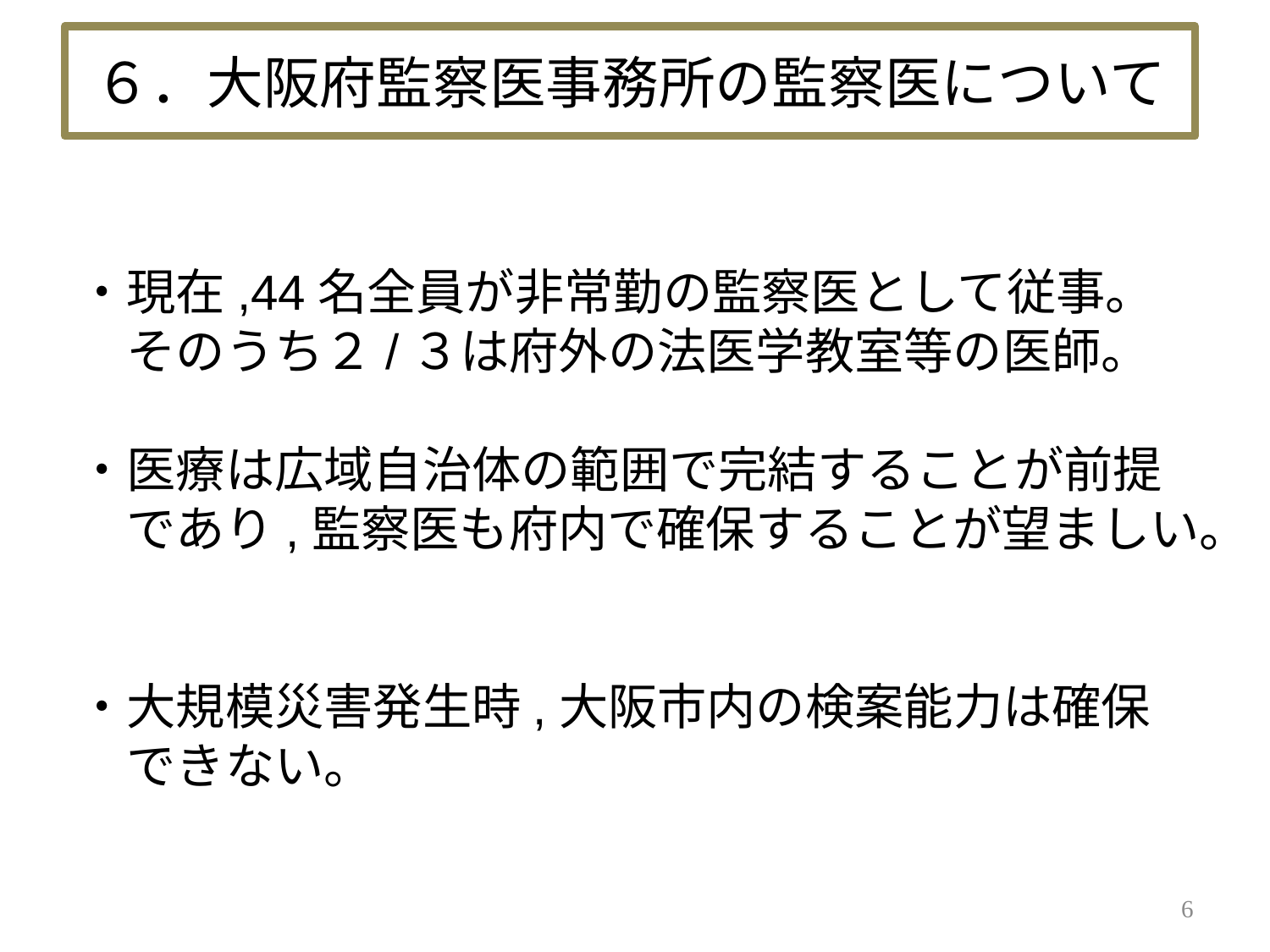

６．大阪府監察医事務所の監察医について
・現在,44名全員が非常勤の監察医として従事。
　そのうち２/３は府外の法医学教室等の医師。
・医療は広域自治体の範囲で完結することが前提
　であり,監察医も府内で確保することが望ましい。
　
・大規模災害発生時,大阪市内の検案能力は確保
　できない。
6